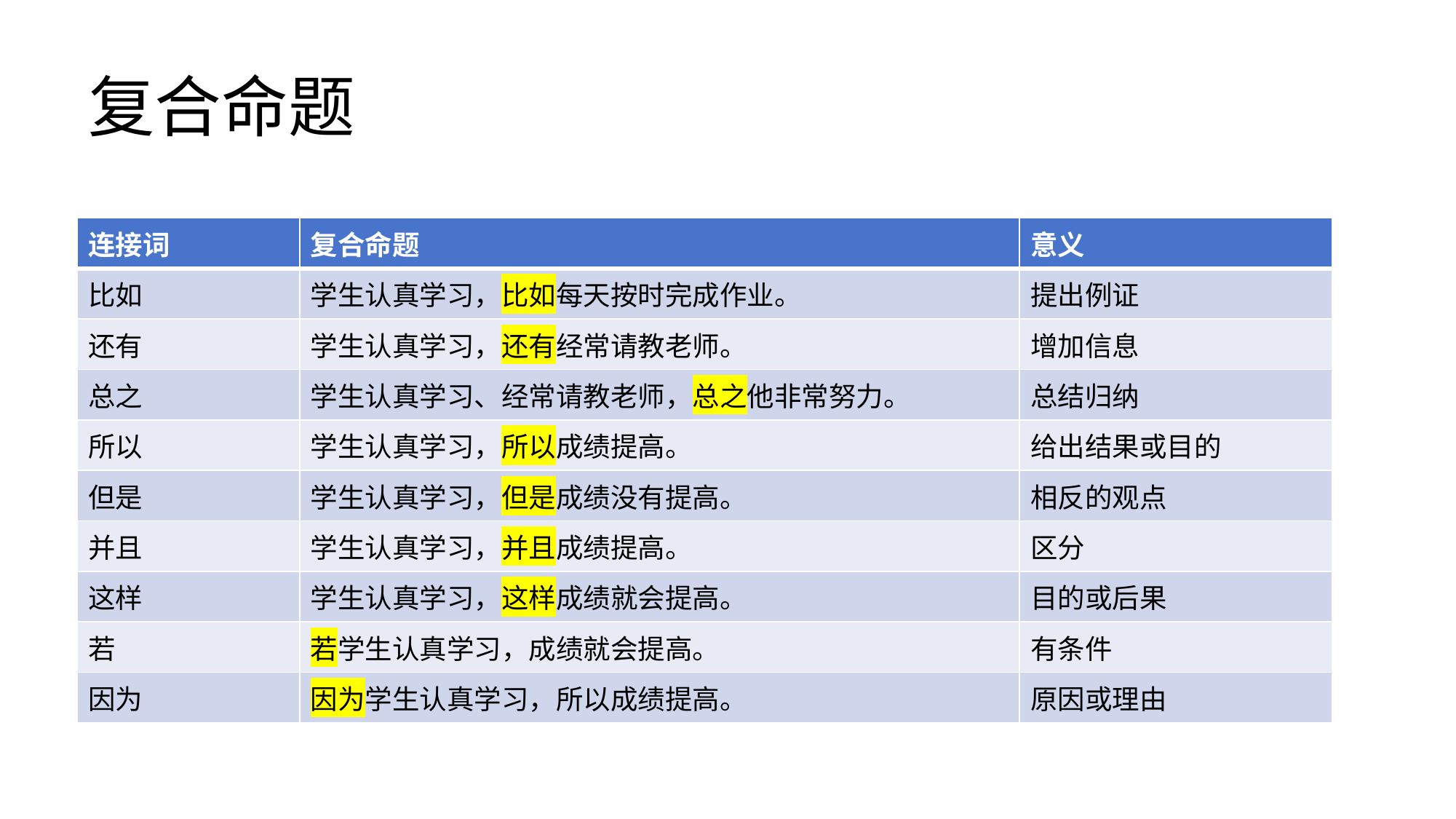

# 复合命题
| 连接词 | 复合命题 | 意义 |
| --- | --- | --- |
| 比如 | 学生认真学习，比如每天按时完成作业。 | 提出例证 |
| 还有 | 学生认真学习，还有经常请教老师。 | 增加信息 |
| 总之 | 学生认真学习、经常请教老师，总之他非常努力。 | 总结归纳 |
| 所以 | 学生认真学习，所以成绩提高。 | 给出结果或目的 |
| 但是 | 学生认真学习，但是成绩没有提高。 | 相反的观点 |
| 并且 | 学生认真学习，并且成绩提高。 | 区分 |
| 这样 | 学生认真学习，这样成绩就会提高。 | 目的或后果 |
| 若 | 若学生认真学习，成绩就会提高。 | 有条件 |
| 因为 | 因为学生认真学习，所以成绩提高。 | 原因或理由 |